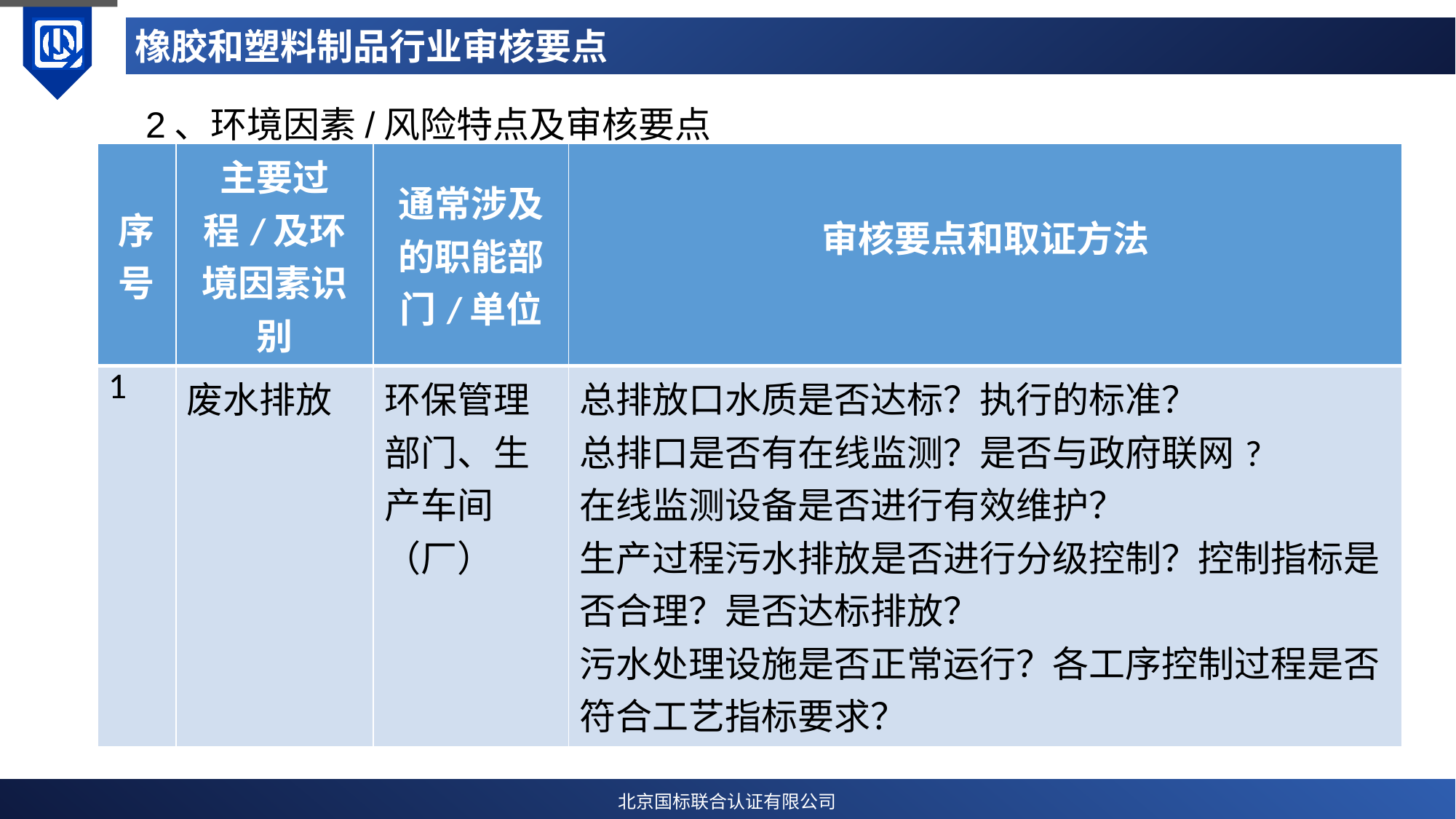

# 橡胶和塑料制品行业审核要点
2、环境因素/风险特点及审核要点

| 序号 | 主要过程/及环境因素识别 | 通常涉及的职能部门/单位 | 审核要点和取证方法 |
| --- | --- | --- | --- |
| 1 | 废水排放 | 环保管理部门、生产车间（厂） | 总排放口水质是否达标？执行的标准？ 总排口是否有在线监测？是否与政府联网? 在线监测设备是否进行有效维护？ 生产过程污水排放是否进行分级控制？控制指标是否合理？是否达标排放？ 污水处理设施是否正常运行？各工序控制过程是否符合工艺指标要求？ |